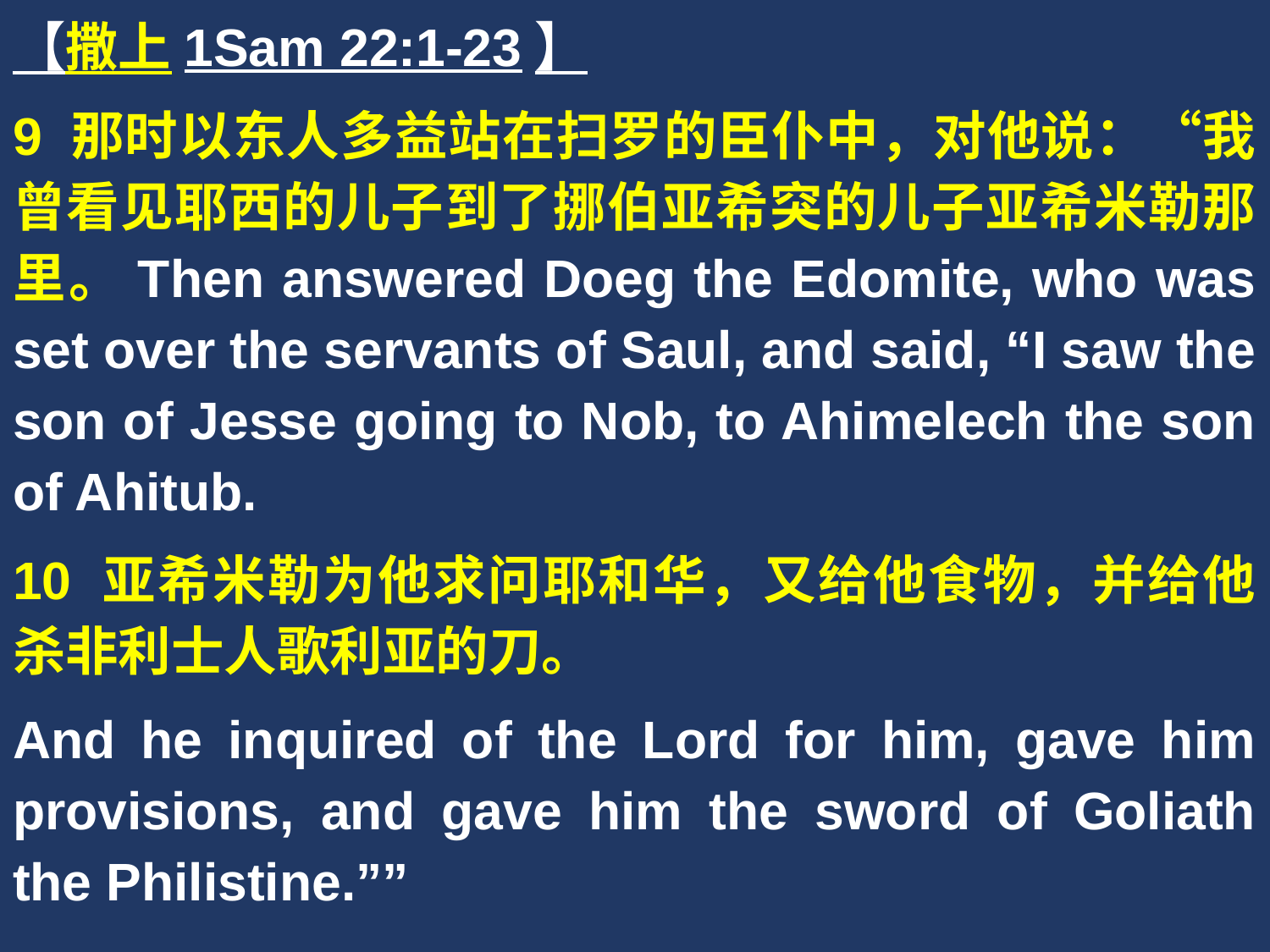

【撒上1Sam 22:1-23】
9 那时以东人多益站在扫罗的臣仆中，对他说：“我曾看见耶西的儿子到了挪伯亚希突的儿子亚希米勒那里。Then answered Doeg the Edomite, who was set over the servants of Saul, and said, “I saw the son of Jesse going to Nob, to Ahimelech the son of Ahitub.
10 亚希米勒为他求问耶和华，又给他食物，并给他杀非利士人歌利亚的刀。
And he inquired of the Lord for him, gave him provisions, and gave him the sword of Goliath the Philistine.””